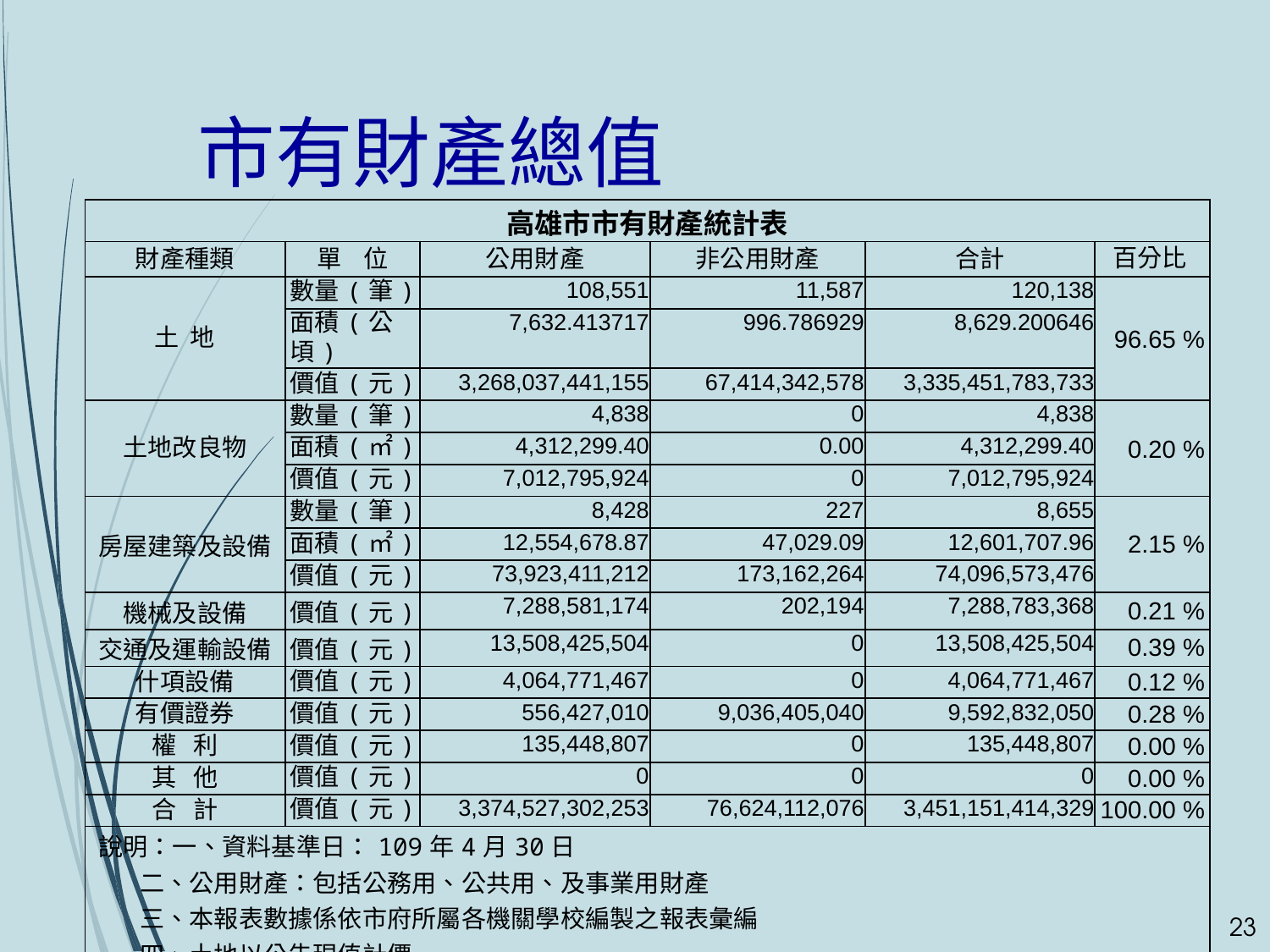

# 市有財產總值
| 高雄市市有財產統計表 |  |  |  |  |  |
| --- | --- | --- | --- | --- | --- |
| 財產種類 | 單 位 | 公用財產 | 非公用財產 | 合計 | 百分比 |
| 土 地 | 數量(筆) | 108,551 | 11,587 | 120,138 | 96.65 % |
|  | 面積(公頃) | 7,632.413717 | 996.786929 | 8,629.200646 |  |
|  | 價值(元) | 3,268,037,441,155 | 67,414,342,578 | 3,335,451,783,733 |  |
| 土地改良物 | 數量(筆) | 4,838 | 0 | 4,838 | 0.20 % |
|  | 面積(㎡) | 4,312,299.40 | 0.00 | 4,312,299.40 |  |
|  | 價值(元) | 7,012,795,924 | 0 | 7,012,795,924 |  |
| 房屋建築及設備 | 數量(筆) | 8,428 | 227 | 8,655 | 2.15 % |
|  | 面積(㎡) | 12,554,678.87 | 47,029.09 | 12,601,707.96 |  |
|  | 價值(元) | 73,923,411,212 | 173,162,264 | 74,096,573,476 |  |
| 機械及設備 | 價值(元) | 7,288,581,174 | 202,194 | 7,288,783,368 | 0.21 % |
| 交通及運輸設備 | 價值(元) | 13,508,425,504 | 0 | 13,508,425,504 | 0.39 % |
| 什項設備 | 價值(元) | 4,064,771,467 | 0 | 4,064,771,467 | 0.12 % |
| 有價證券 | 價值(元) | 556,427,010 | 9,036,405,040 | 9,592,832,050 | 0.28 % |
| 權 利 | 價值(元) | 135,448,807 | 0 | 135,448,807 | 0.00 % |
| 其 他 | 價值(元) | 0 | 0 | 0 | 0.00 % |
| 合 計 | 價值(元) | 3,374,527,302,253 | 76,624,112,076 | 3,451,151,414,329 | 100.00 % |
| 說明：一、資料基準日：109年4月30日 二、公用財產：包括公務用、公共用、及事業用財產 三、本報表數據係依市府所屬各機關學校編製之報表彙編 四、土地以公告現值計價 |  |  |  |  |  |
23